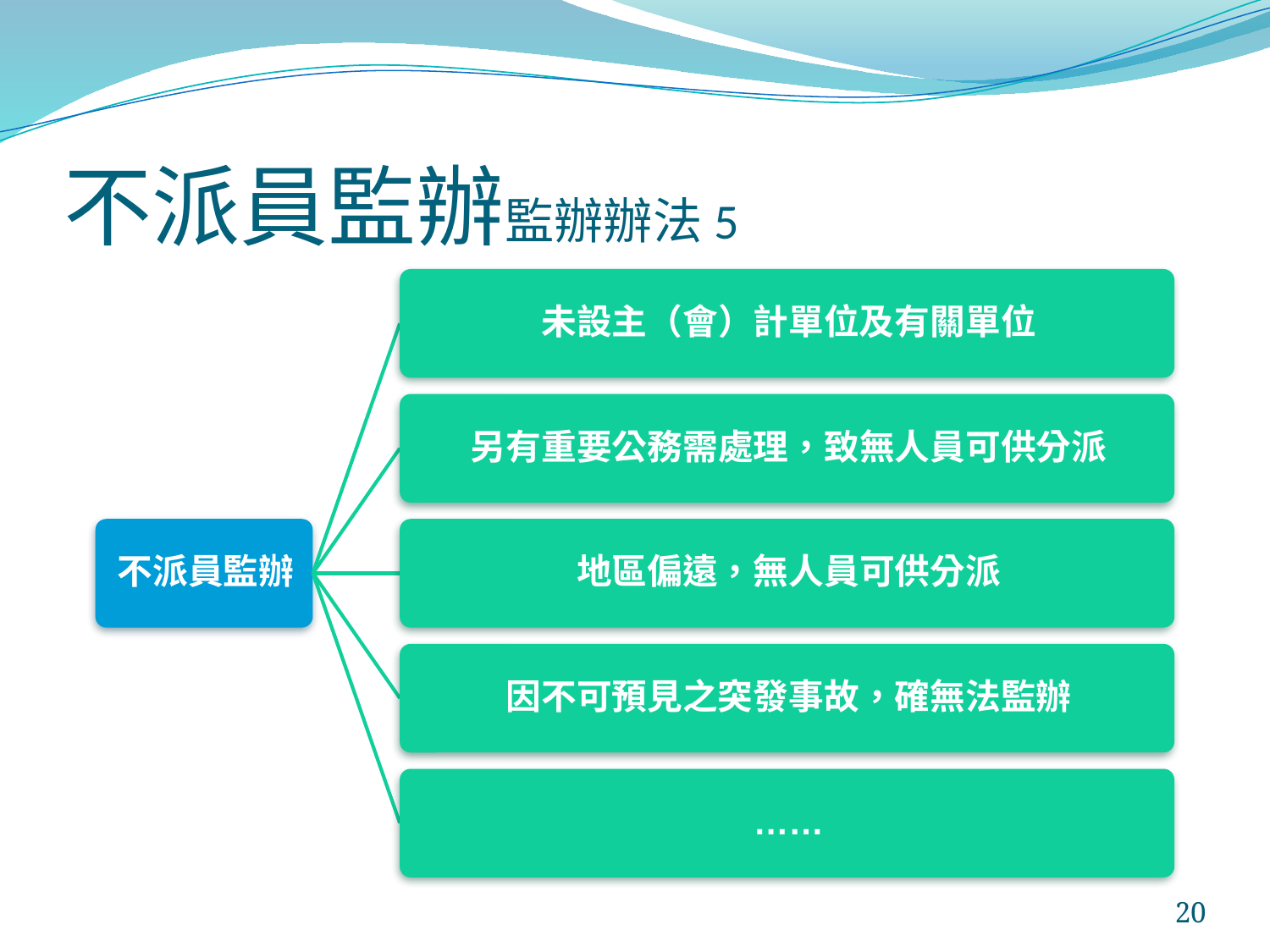

# 不派員監辦監辦辦法5
不派員監辦

未設主（會）計單位及有關單位

另有重要公務需處理，致無人員可供分派

地區偏遠，無人員可供分派

因不可預見之突發事故，確無法監辦

……
20